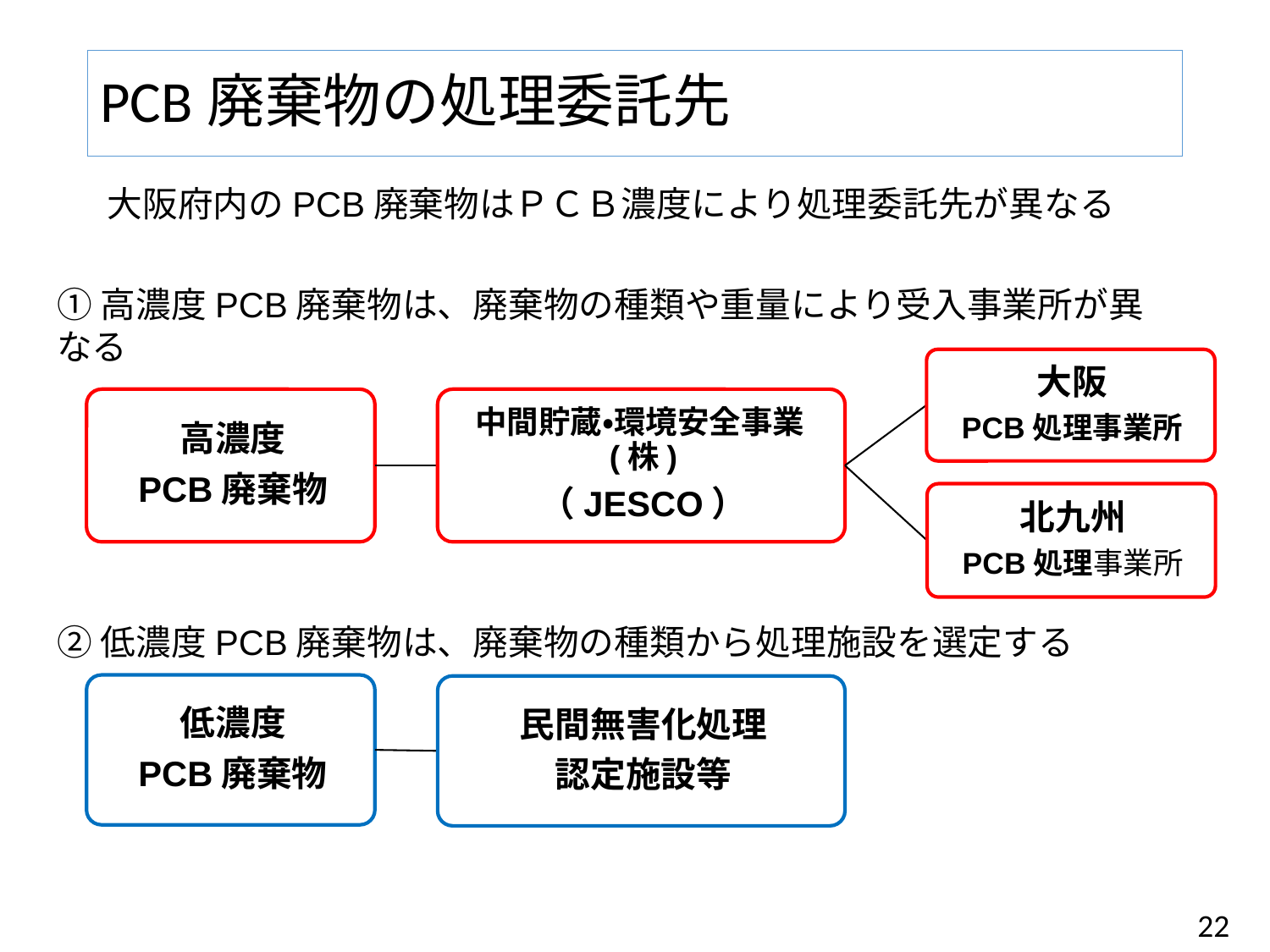

# PCB廃棄物の処理委託先
大阪府内のPCB廃棄物はＰＣＢ濃度により処理委託先が異なる
①高濃度PCB廃棄物は、廃棄物の種類や重量により受入事業所が異なる

高濃度
PCB廃棄物

中間貯蔵・環境安全事業(株)
（JESCO）

大阪
PCB処理事業所

北九州
PCB処理事業所
低濃度
PCB廃棄物

民間無害化処理
認定施設等
②低濃度PCB廃棄物は、廃棄物の種類から処理施設を選定する